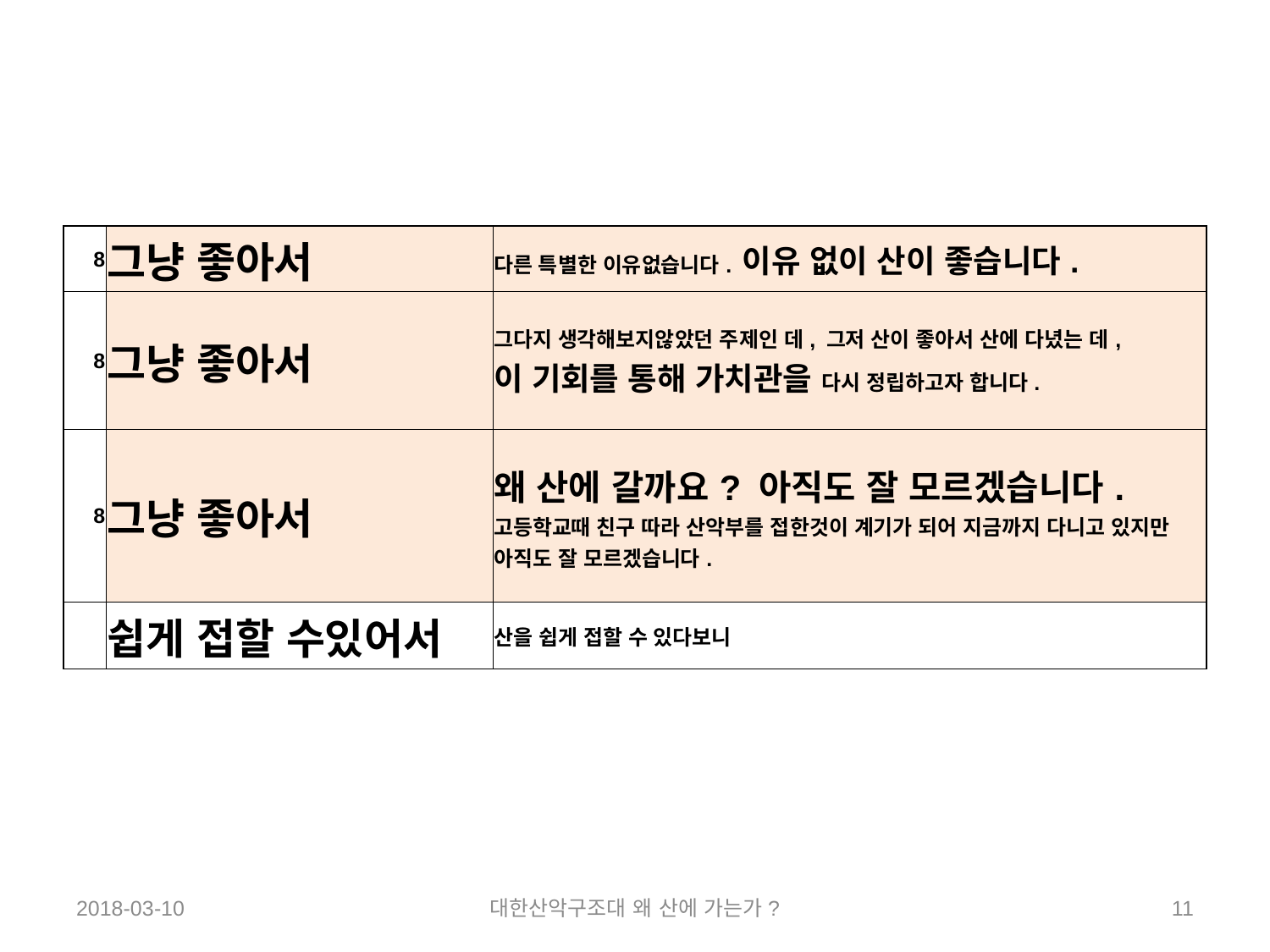

| 8 | 그냥 좋아서 | 다른 특별한 이유없습니다. 이유 없이 산이 좋습니다. |
| --- | --- | --- |
| 8 | 그냥 좋아서 | 그다지 생각해보지않았던 주제인 데, 그저 산이 좋아서 산에 다녔는 데, 이 기회를 통해 가치관을 다시 정립하고자 합니다. |
| 8 | 그냥 좋아서 | 왜 산에 갈까요? 아직도 잘 모르겠습니다. 고등학교때 친구 따라 산악부를 접한것이 계기가 되어 지금까지 다니고 있지만 아직도 잘 모르겠습니다. |
|  | 쉽게 접할 수있어서 | 산을 쉽게 접할 수 있다보니 |
2018-03-10
대한산악구조대 왜 산에 가는가?
11